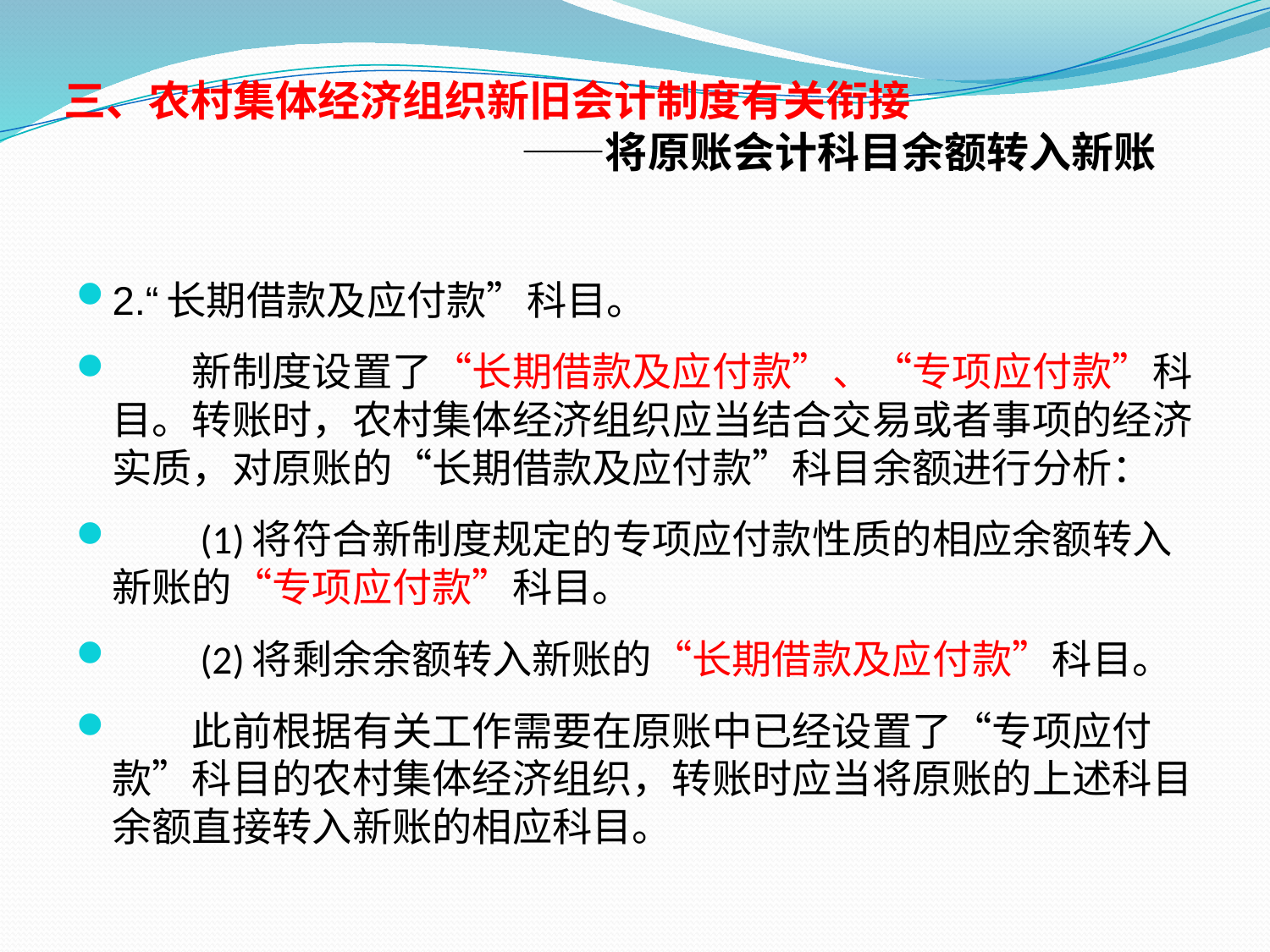

# 三、农村集体经济组织新旧会计制度有关衔接 ——将原账会计科目余额转入新账
2.“长期借款及应付款”科目。
　　新制度设置了“长期借款及应付款”、“专项应付款”科目。转账时，农村集体经济组织应当结合交易或者事项的经济实质，对原账的“长期借款及应付款”科目余额进行分析：
　　(1)将符合新制度规定的专项应付款性质的相应余额转入新账的“专项应付款”科目。
　　(2)将剩余余额转入新账的“长期借款及应付款”科目。
　　此前根据有关工作需要在原账中已经设置了“专项应付款”科目的农村集体经济组织，转账时应当将原账的上述科目余额直接转入新账的相应科目。